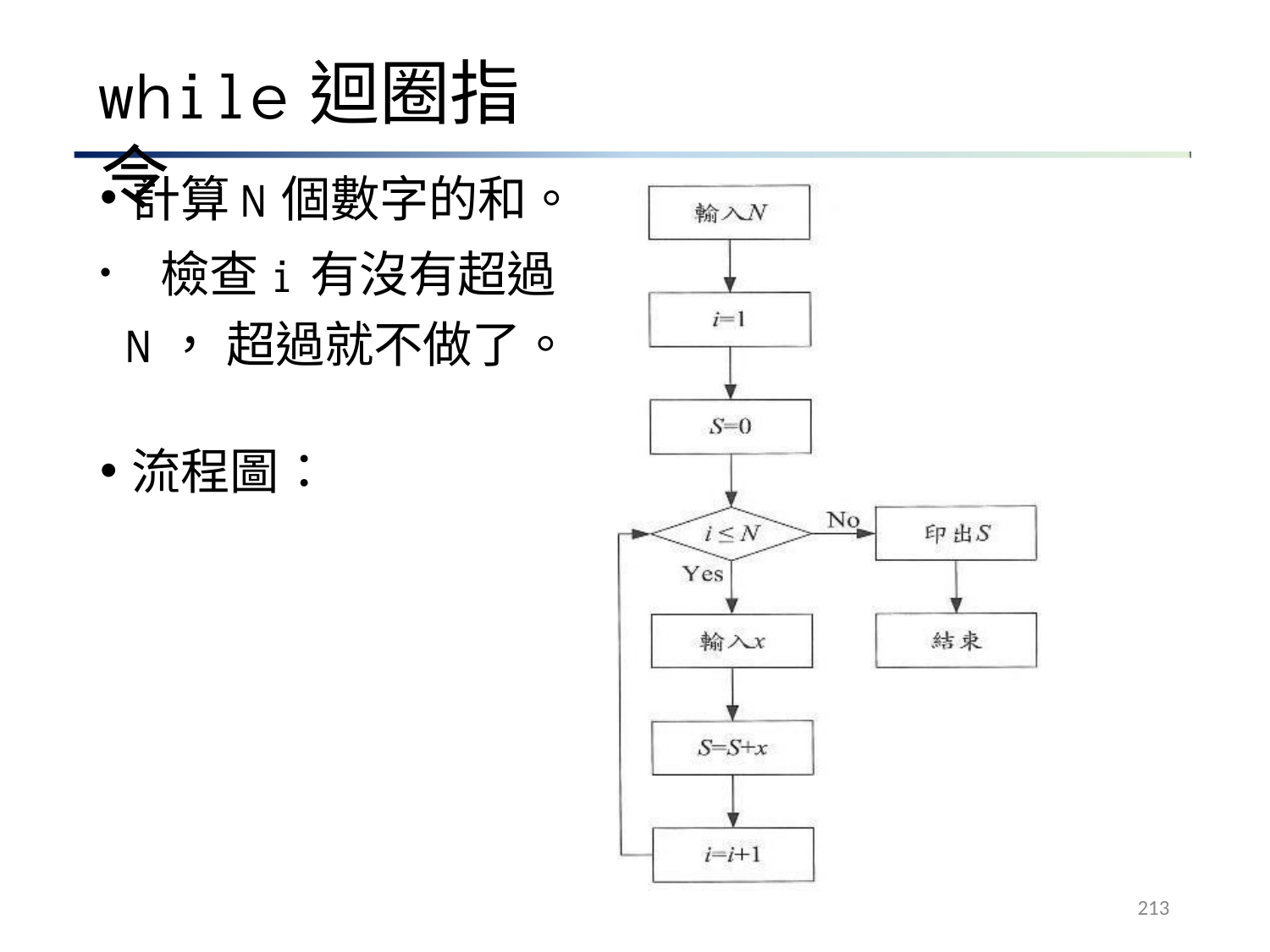

# while迴圈指令
計算N個數字的和。
	檢查i有沒有超過N， 超過就不做了。

流程圖：

213